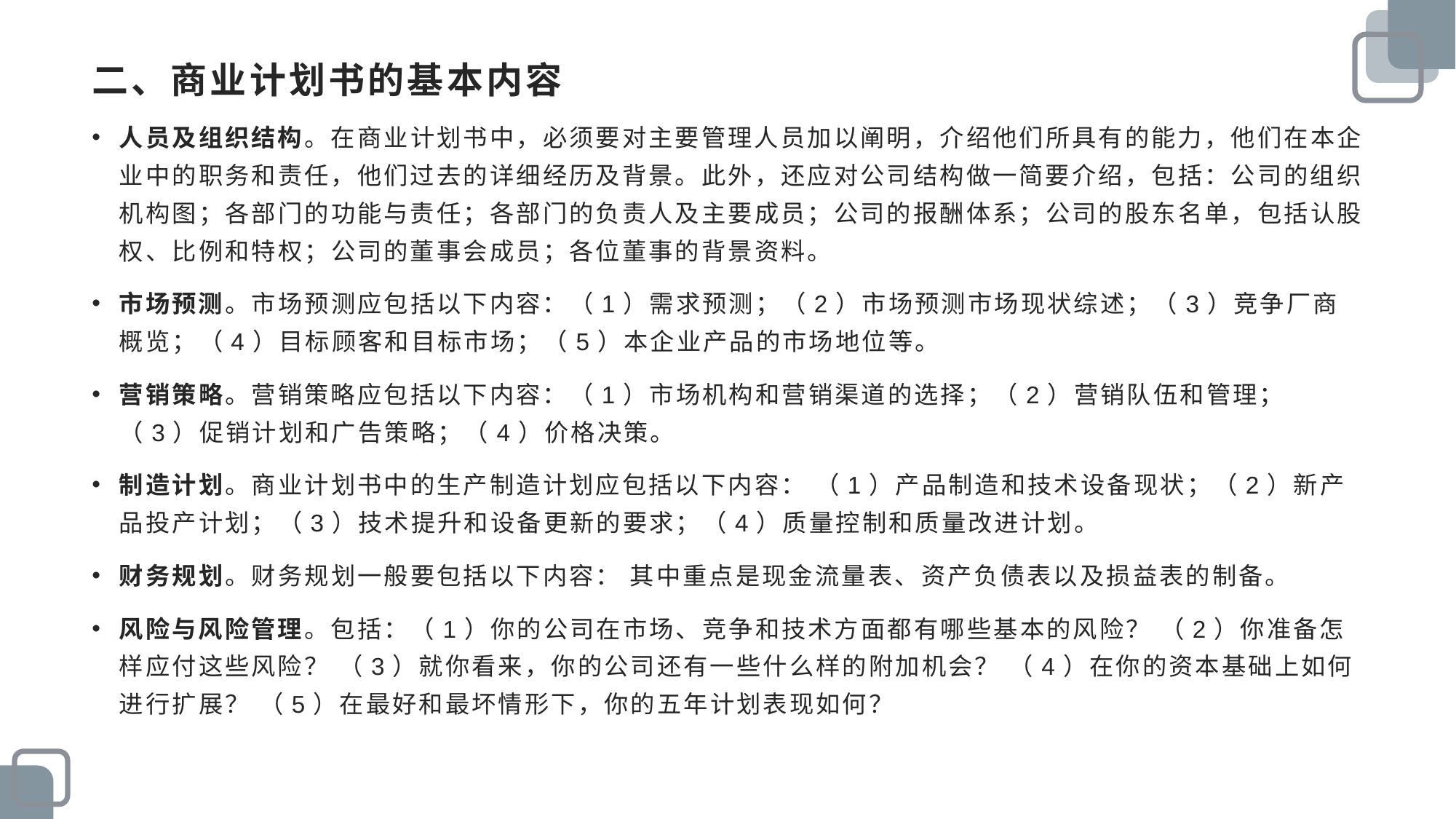

# 二、商业计划书的基本内容
人员及组织结构。在商业计划书中，必须要对主要管理人员加以阐明，介绍他们所具有的能力，他们在本企业中的职务和责任，他们过去的详细经历及背景。此外，还应对公司结构做一简要介绍，包括：公司的组织机构图；各部门的功能与责任；各部门的负责人及主要成员；公司的报酬体系；公司的股东名单，包括认股权、比例和特权；公司的董事会成员；各位董事的背景资料。
市场预测。市场预测应包括以下内容：（1）需求预测；（2）市场预测市场现状综述；（3）竞争厂商概览；（4）目标顾客和目标市场；（5）本企业产品的市场地位等。
营销策略。营销策略应包括以下内容：（1）市场机构和营销渠道的选择；（2）营销队伍和管理；（3）促销计划和广告策略；（4）价格决策。
制造计划。商业计划书中的生产制造计划应包括以下内容： （1）产品制造和技术设备现状；（2）新产品投产计划；（3）技术提升和设备更新的要求；（4）质量控制和质量改进计划。
财务规划。财务规划一般要包括以下内容： 其中重点是现金流量表、资产负债表以及损益表的制备。
风险与风险管理。包括：（1）你的公司在市场、竞争和技术方面都有哪些基本的风险？ （2）你准备怎样应付这些风险？ （3）就你看来，你的公司还有一些什么样的附加机会？ （4）在你的资本基础上如何进行扩展？ （5）在最好和最坏情形下，你的五年计划表现如何？